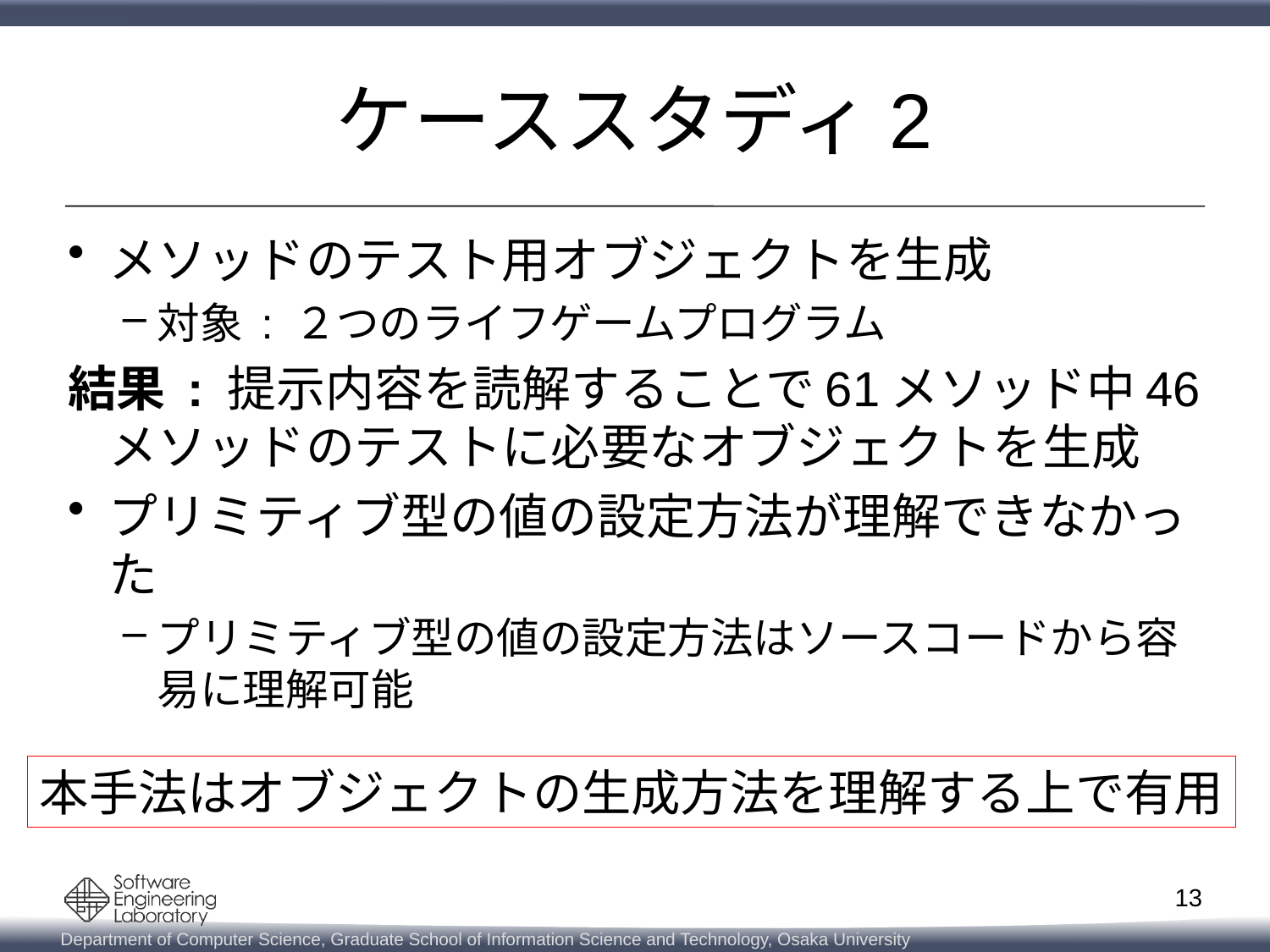

# ケーススタディ2
メソッドのテスト用オブジェクトを生成
対象 : ２つのライフゲームプログラム
結果 : 提示内容を読解することで61メソッド中46メソッドのテストに必要なオブジェクトを生成
プリミティブ型の値の設定方法が理解できなかった
プリミティブ型の値の設定方法はソースコードから容易に理解可能

本手法はオブジェクトの生成方法を理解する上で有用
13